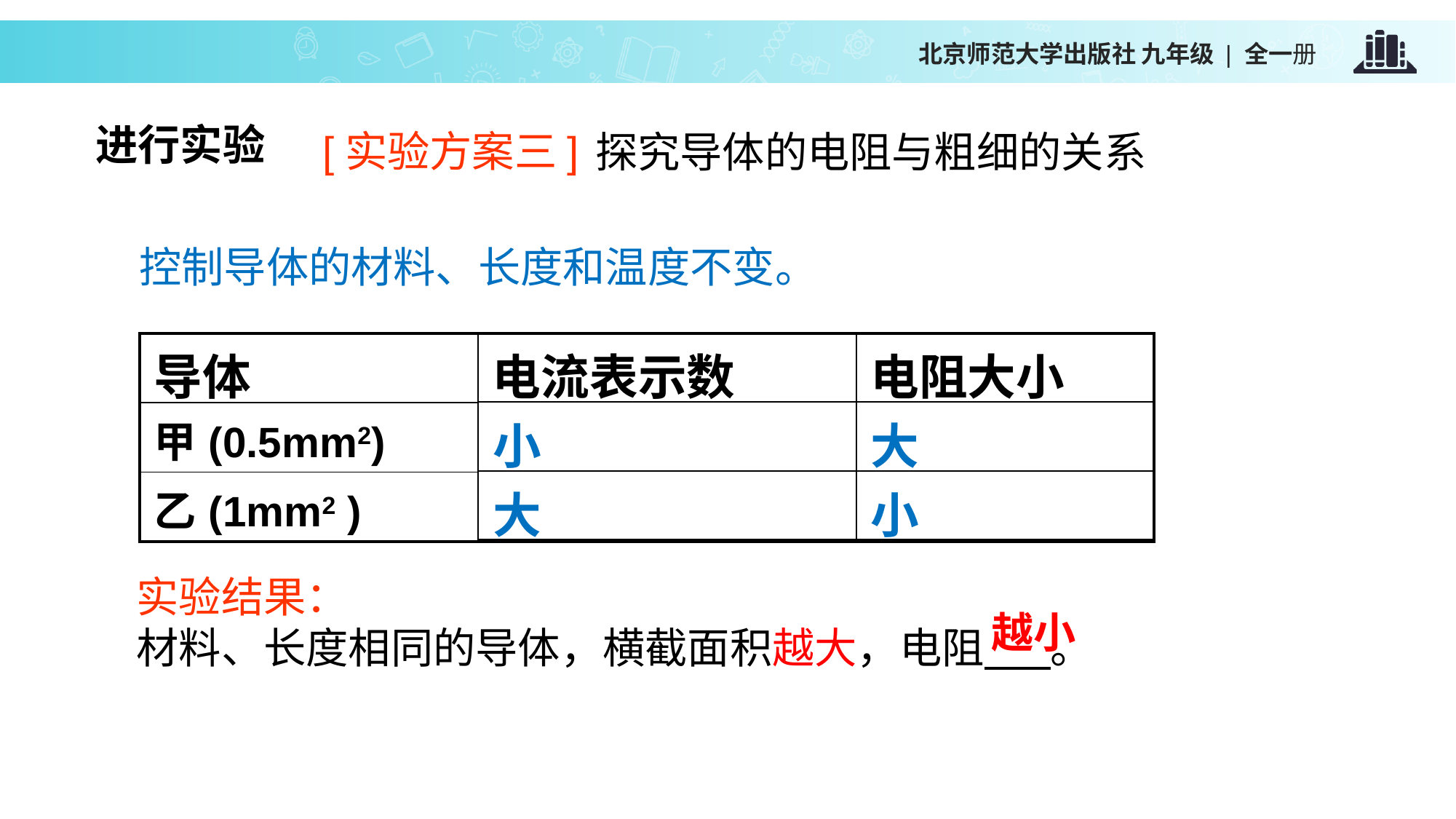

进行实验
[实验方案三]
探究导体的电阻与粗细的关系
控制导体的材料、长度和温度不变。
| 导体 | 电流表示数 | 电阻大小 |
| --- | --- | --- |
| 甲(0.5mm2) | 小 | 大 |
| 乙(1mm2 ) | 大 | 小 |
| 小 | 大 |
| --- | --- |
| 大 | 小 |
实验结果：
材料、长度相同的导体，横截面积越大，电阻       。
越小